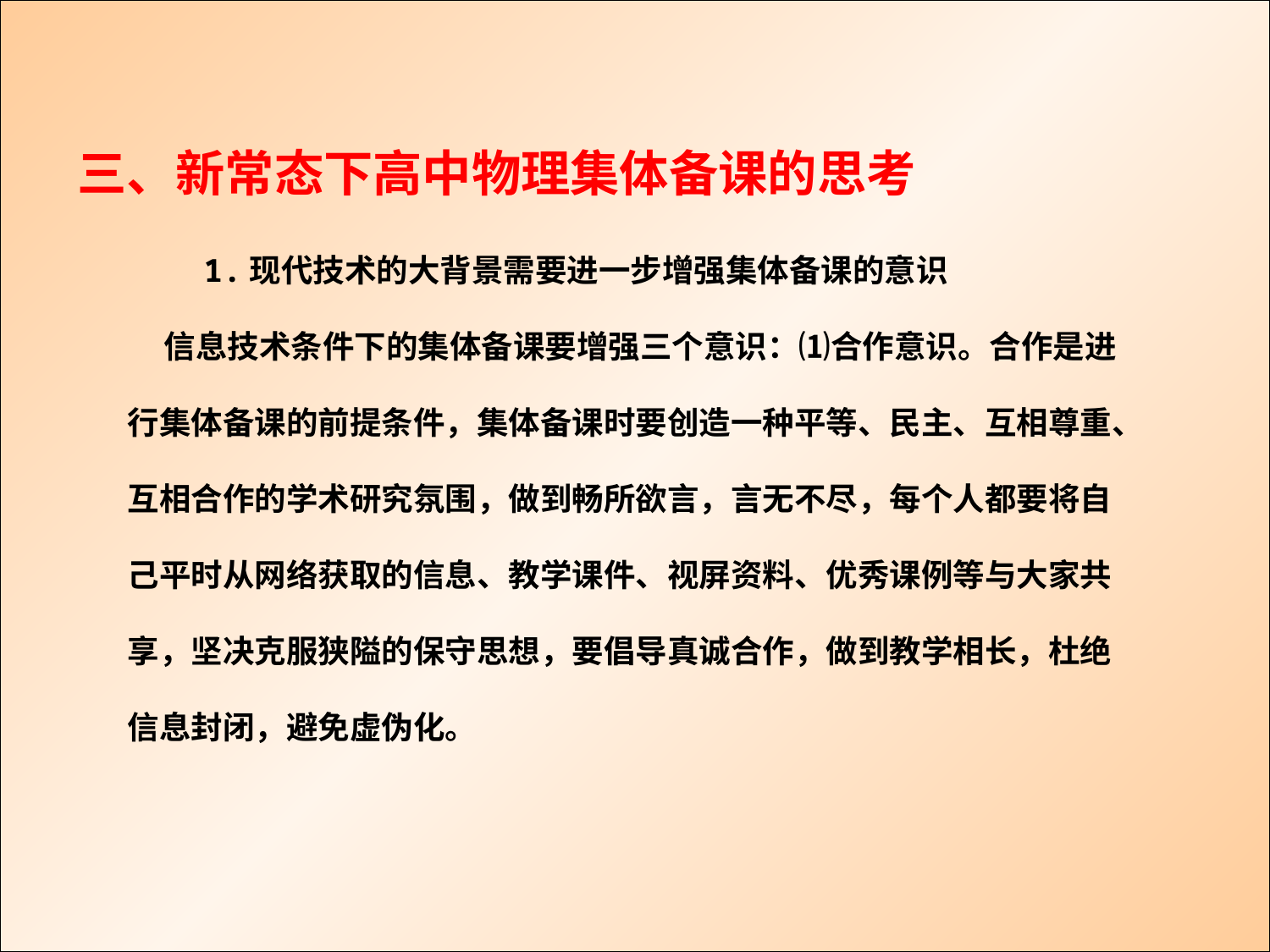

三、新常态下高中物理集体备课的思考
    1.现代技术的大背景需要进一步增强集体备课的意识
    信息技术条件下的集体备课要增强三个意识：⑴合作意识。合作是进行集体备课的前提条件，集体备课时要创造一种平等、民主、互相尊重、互相合作的学术研究氛围，做到畅所欲言，言无不尽，每个人都要将自己平时从网络获取的信息、教学课件、视屏资料、优秀课例等与大家共享，坚决克服狭隘的保守思想，要倡导真诚合作，做到教学相长，杜绝信息封闭，避免虚伪化。